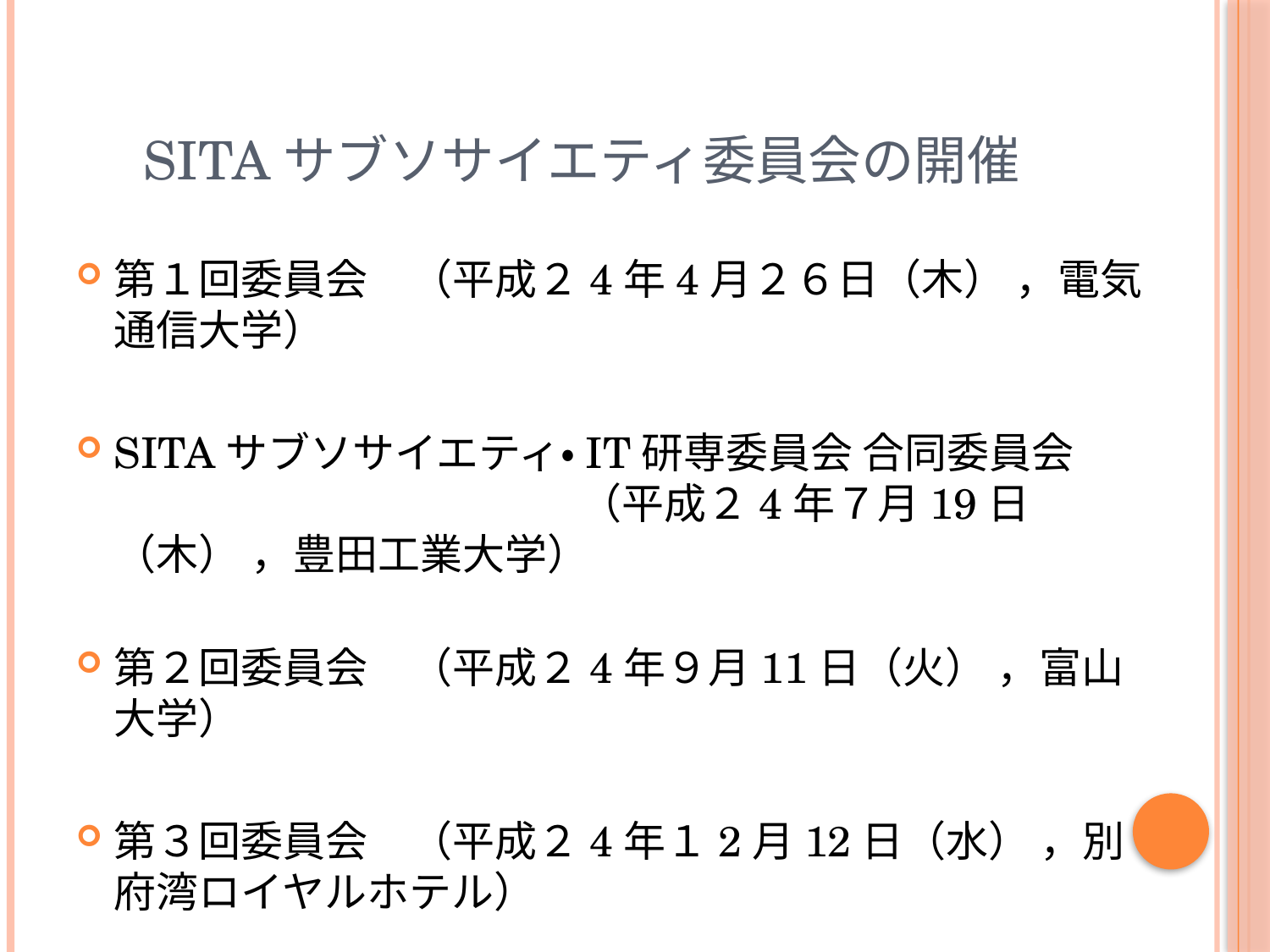

# SITAサブソサイエティ委員会の開催
第１回委員会　（平成２4年4月２６日（木） ，電気通信大学）

SITAサブソサイエティ・IT研専委員会 合同委員会　　　　　　　　　	　　（平成２4年７月19日（木） ，豊田工業大学）

第２回委員会　（平成２4年９月11日（火） ，富山大学）

第３回委員会　（平成２4年１2月12日（水） ，別府湾ロイヤルホテル）